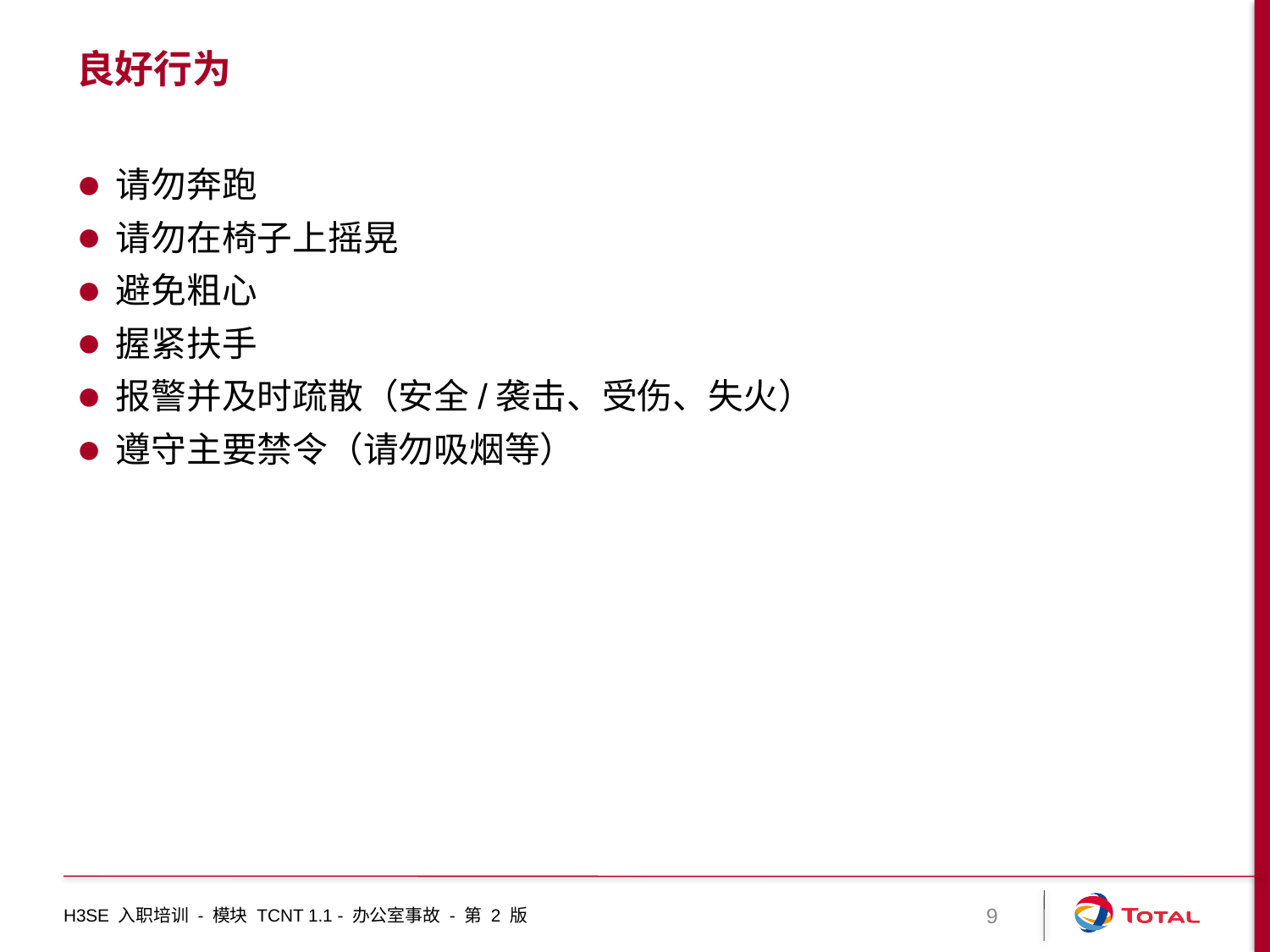

# 良好行为
请勿奔跑
请勿在椅子上摇晃
避免粗心
握紧扶手
报警并及时疏散（安全/袭击、受伤、失火）
遵守主要禁令（请勿吸烟等）
H3SE 入职培训 - 模块 TCNT 1.1 - 办公室事故 - 第 2 版
9